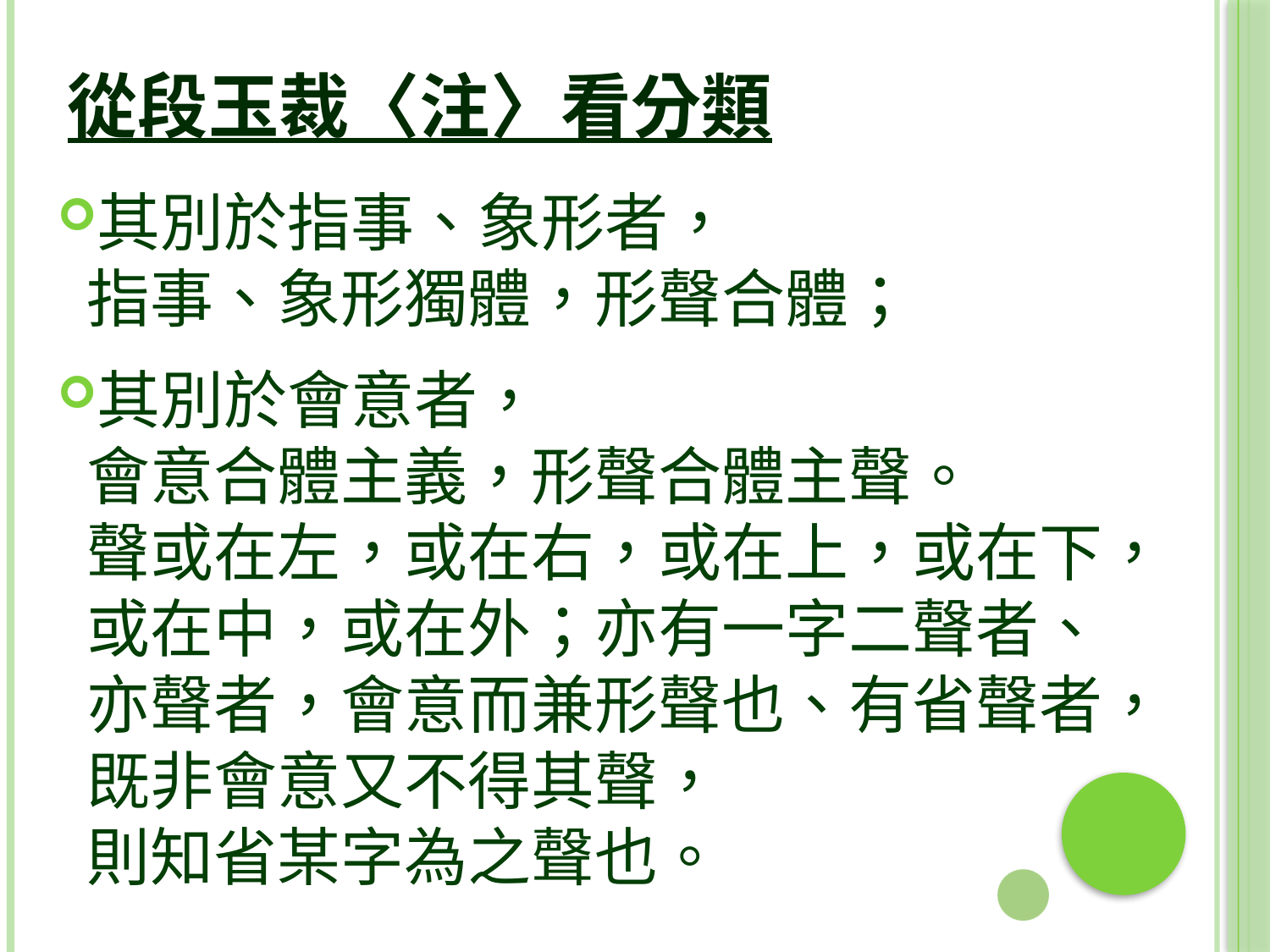

# 從段玉裁〈注〉看分類
其別於指事、象形者，
 指事、象形獨體，形聲合體；

其別於會意者，
 會意合體主義，形聲合體主聲。
 聲或在左，或在右，或在上，或在下，
 或在中，或在外；亦有一字二聲者、
 亦聲者，會意而兼形聲也、有省聲者，
 既非會意又不得其聲，
 則知省某字為之聲也。